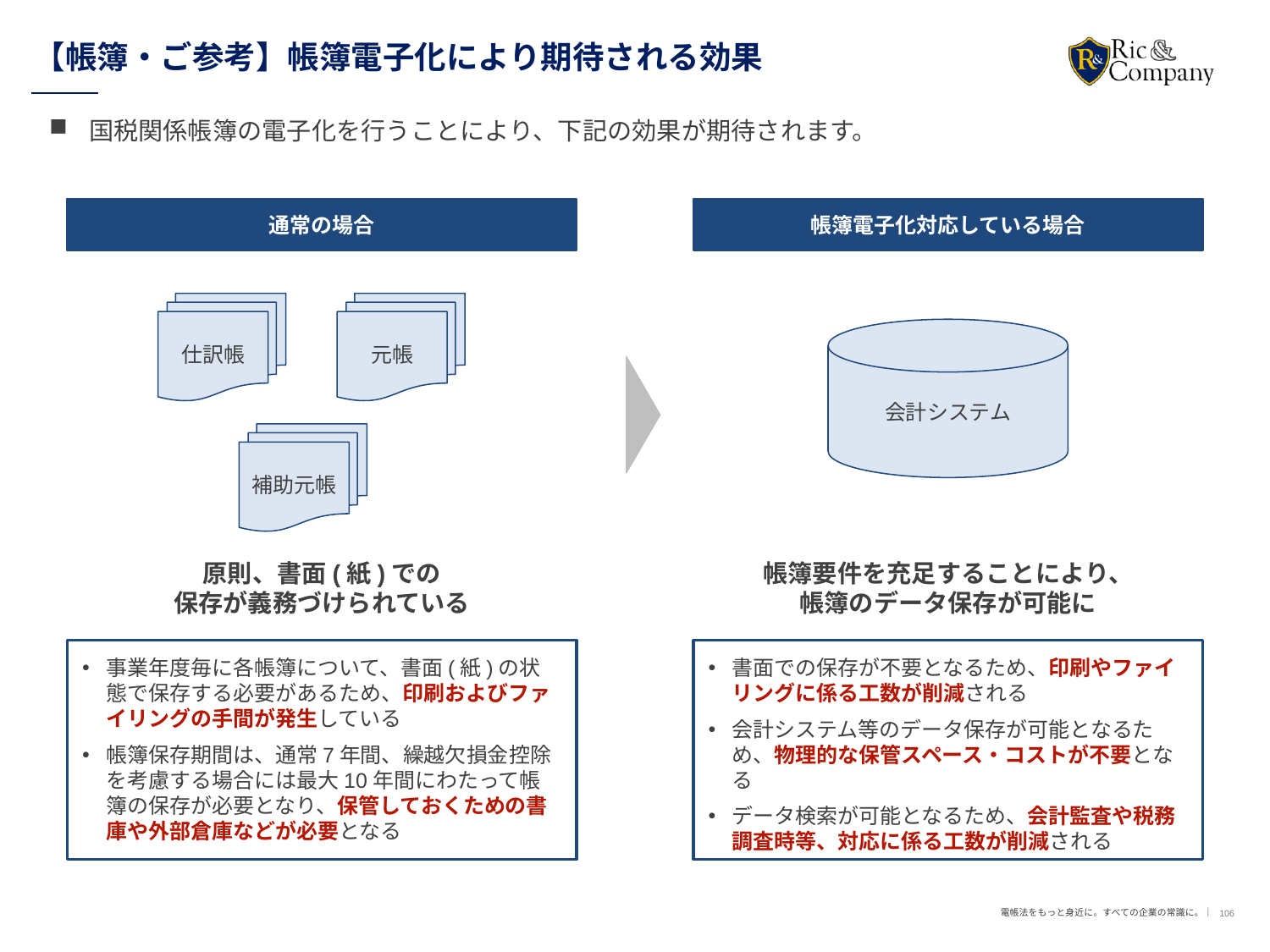

# 【帳簿・ご参考】帳簿電子化により期待される効果
国税関係帳簿の電子化を行うことにより、下記の効果が期待されます。
通常の場合
帳簿電子化対応している場合
仕訳帳
元帳
会計システム

補助元帳
原則、書面(紙)での
保存が義務づけられている
帳簿要件を充足することにより、
帳簿のデータ保存が可能に
事業年度毎に各帳簿について、書面(紙)の状態で保存する必要があるため、印刷およびファイリングの手間が発生している
帳簿保存期間は、通常7年間、繰越欠損金控除を考慮する場合には最大10年間にわたって帳簿の保存が必要となり、保管しておくための書庫や外部倉庫などが必要となる
書面での保存が不要となるため、印刷やファイリングに係る工数が削減される
会計システム等のデータ保存が可能となるため、物理的な保管スペース・コストが不要となる
データ検索が可能となるため、会計監査や税務調査時等、対応に係る工数が削減される